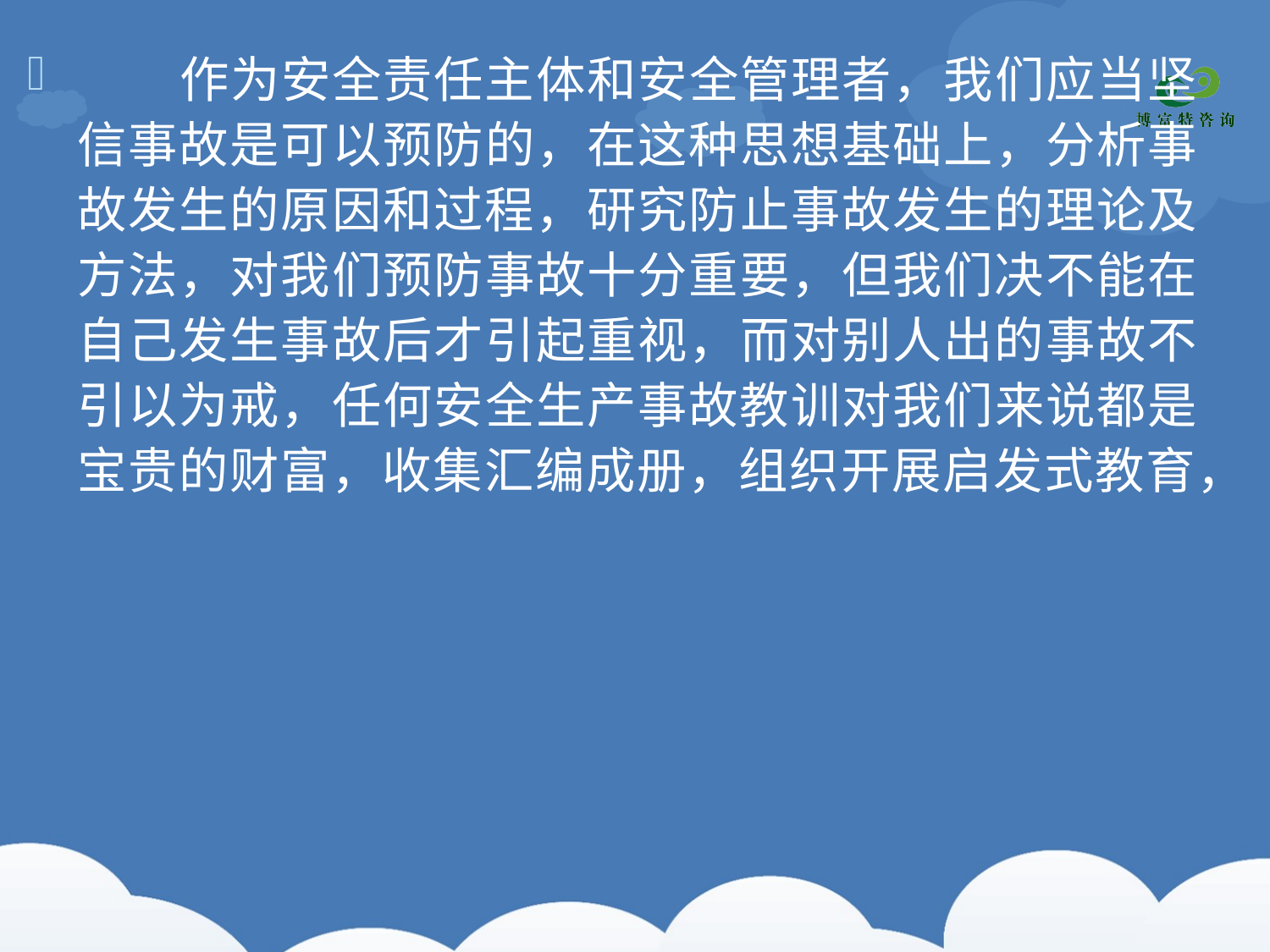

作为安全责任主体和安全管理者，我们应当坚信事故是可以预防的，在这种思想基础上，分析事故发生的原因和过程，研究防止事故发生的理论及方法，对我们预防事故十分重要，但我们决不能在自己发生事故后才引起重视，而对别人出的事故不引以为戒，任何安全生产事故教训对我们来说都是宝贵的财富，收集汇编成册，组织开展启发式教育，